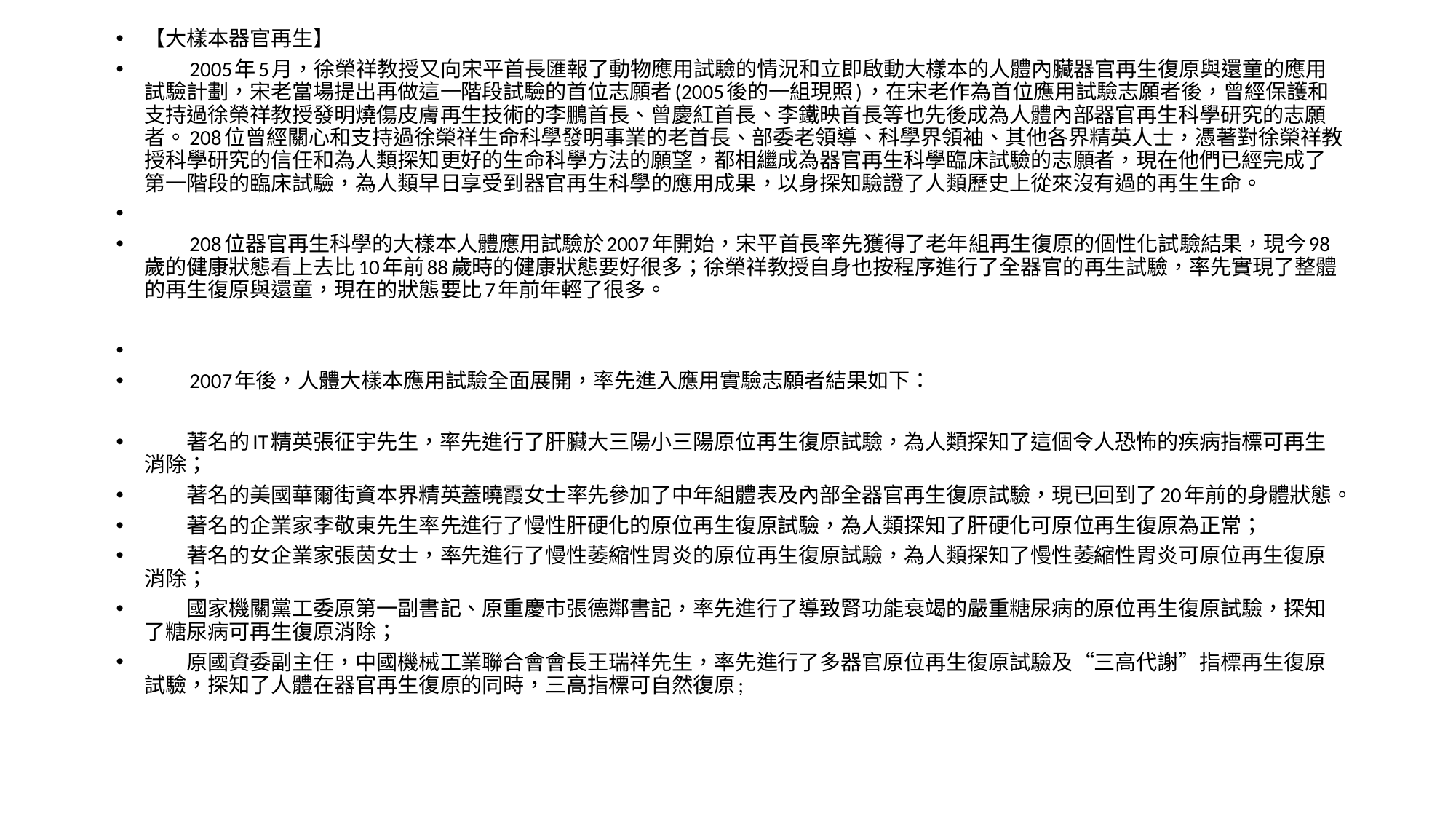

【大樣本器官再生】
　　2005年5月，徐榮祥教授又向宋平首長匯報了動物應用試驗的情況和立即啟動大樣本的人體內臟器官再生復原與還童的應用試驗計劃，宋老當場提出再做這一階段試驗的首位志願者(2005後的一組現照)，在宋老作為首位應用試驗志願者後，曾經保護和支持過徐榮祥教授發明燒傷皮膚再生技術的李鵬首長、曾慶紅首長、李鐵映首長等也先後成為人體內部器官再生科學研究的志願者。208位曾經關心和支持過徐榮祥生命科學發明事業的老首長、部委老領導、科學界領袖、其他各界精英人士，憑著對徐榮祥教授科學研究的信任和為人類探知更好的生命科學方法的願望，都相繼成為器官再生科學臨床試驗的志願者，現在他們已經完成了第一階段的臨床試驗，為人類早日享受到器官再生科學的應用成果，以身探知驗證了人類歷史上從來沒有過的再生生命。

　　208位器官再生科學的大樣本人體應用試驗於2007年開始，宋平首長率先獲得了老年組再生復原的個性化試驗結果，現今98歲的健康狀態看上去比10年前88歲時的健康狀態要好很多；徐榮祥教授自身也按程序進行了全器官的再生試驗，率先實現了整體的再生復原與還童，現在的狀態要比7年前年輕了很多。

　　2007年後，人體大樣本應用試驗全面展開，率先進入應用實驗志願者結果如下：

　　著名的IT精英張征宇先生，率先進行了肝臟大三陽小三陽原位再生復原試驗，為人類探知了這個令人恐怖的疾病指標可再生消除；
　　著名的美國華爾街資本界精英蓋曉霞女士率先參加了中年組體表及內部全器官再生復原試驗，現已回到了20年前的身體狀態。
　　著名的企業家李敬東先生率先進行了慢性肝硬化的原位再生復原試驗，為人類探知了肝硬化可原位再生復原為正常；
　　著名的女企業家張茵女士，率先進行了慢性萎縮性胃炎的原位再生復原試驗，為人類探知了慢性萎縮性胃炎可原位再生復原消除；
　　國家機關黨工委原第一副書記、原重慶市張德鄰書記，率先進行了導致腎功能衰竭的嚴重糖尿病的原位再生復原試驗，探知了糖尿病可再生復原消除；
　　原國資委副主任，中國機械工業聯合會會長王瑞祥先生，率先進行了多器官原位再生復原試驗及“三高代謝”指標再生復原試驗，探知了人體在器官再生復原的同時，三高指標可自然復原;